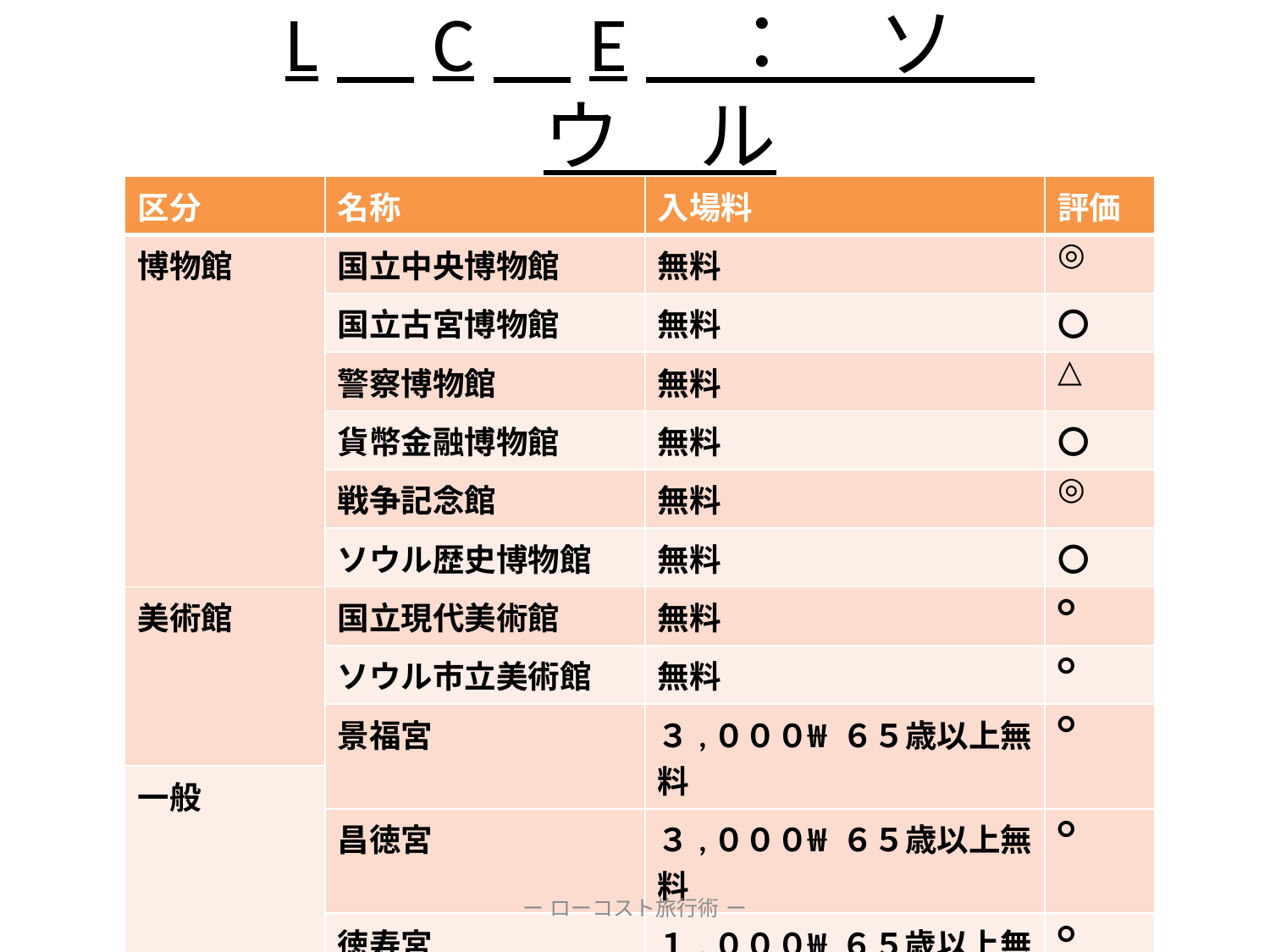

# L　C　E　：　ソ　ウ　ル
| 区分 | 名称 | 入場料 | 評価 |
| --- | --- | --- | --- |
| 博物館 | 国立中央博物館 | 無料 | ◎ |
|  | 国立古宮博物館 | 無料 | 〇 |
|  | 警察博物館 | 無料 | △ |
|  | 貨幣金融博物館 | 無料 | 〇 |
|  | 戦争記念館 | 無料 | ◎ |
|  | ソウル歴史博物館 | 無料 | 〇 |
| 美術館 | 国立現代美術館 | 無料 | ○ |
|  | ソウル市立美術館 | 無料 | ○ |
|  | 景福宮 | ３,０００₩ ６５歳以上無料 | ○ |
| 一般 |  |  |  |
|  | 昌徳宮 | ３,０００₩ ６５歳以上無料 | ○ |
|  | 徳寿宮 | １,０００₩ ６５歳以上無料 | ○ |
|  | 宋廟 | １,０００₩ ６５歳以上無料 | ○ |
ー ローコスト旅行術 ー